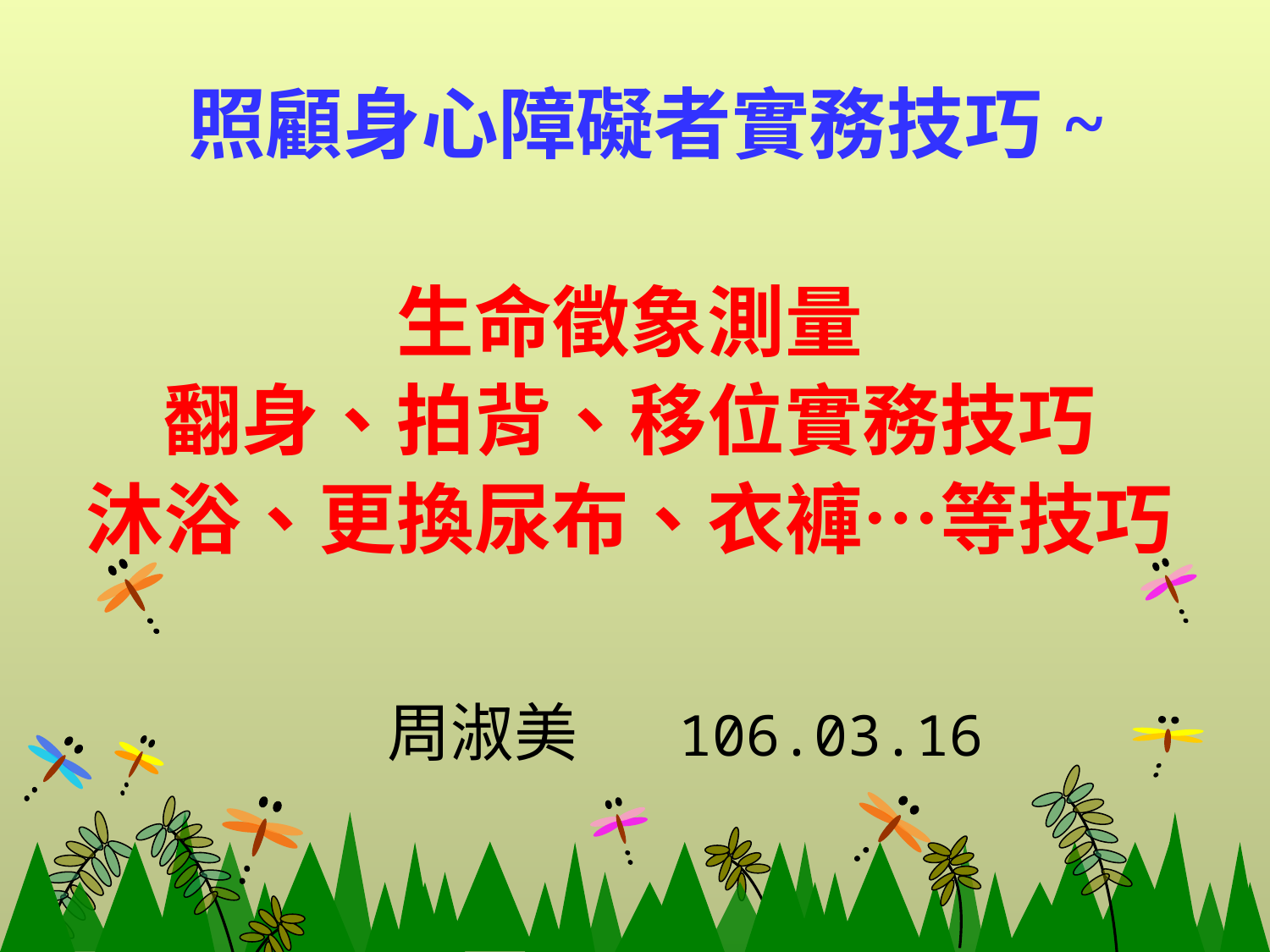

# 照顧身心障礙者實務技巧~ 生命徵象測量 翻身、拍背、移位實務技巧 沐浴、更換尿布、衣褲…等技巧
      周淑美      106.03.16